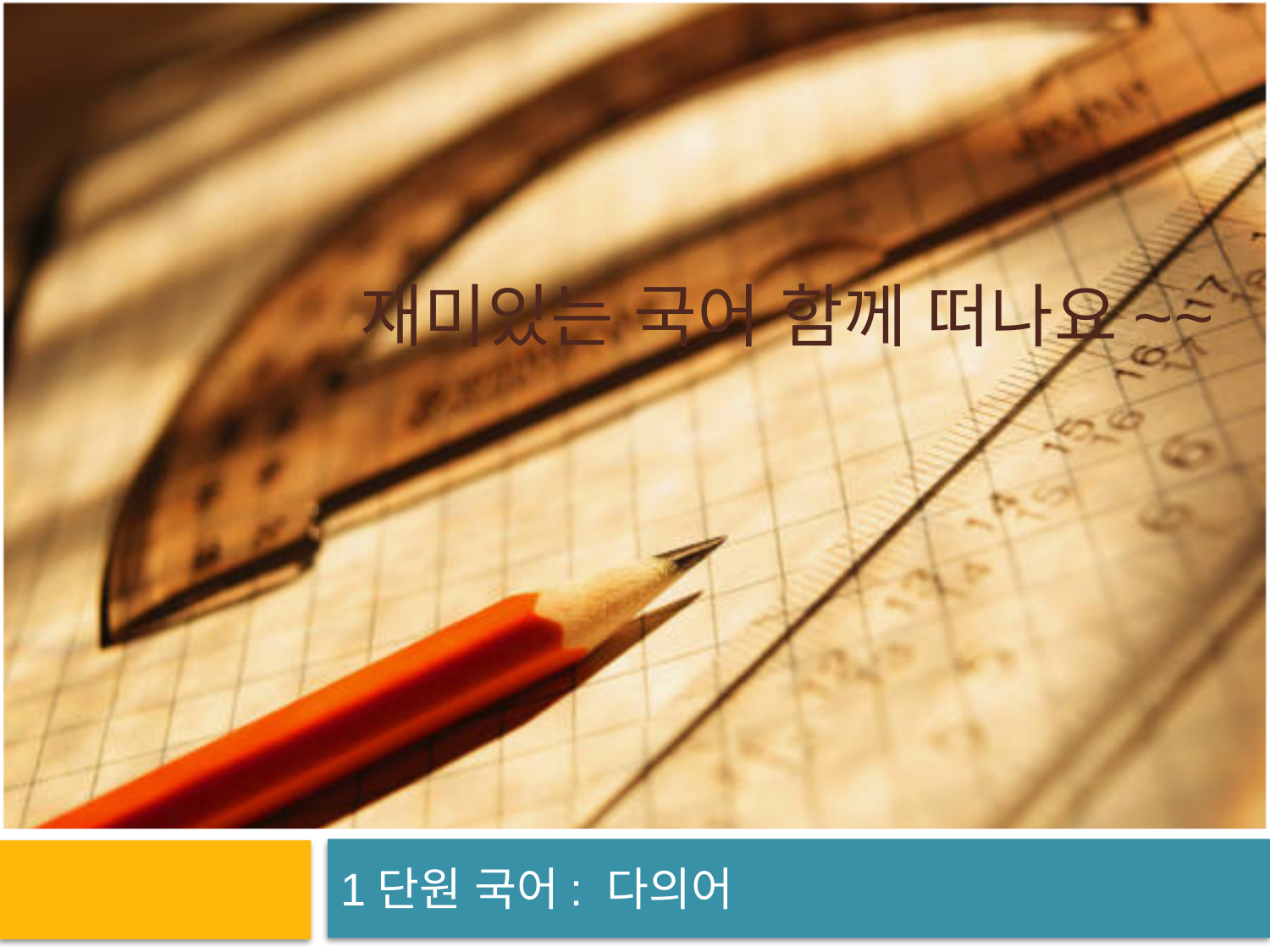

# 재미있는 국어 함께 떠나요~~
1단원 국어: 다의어